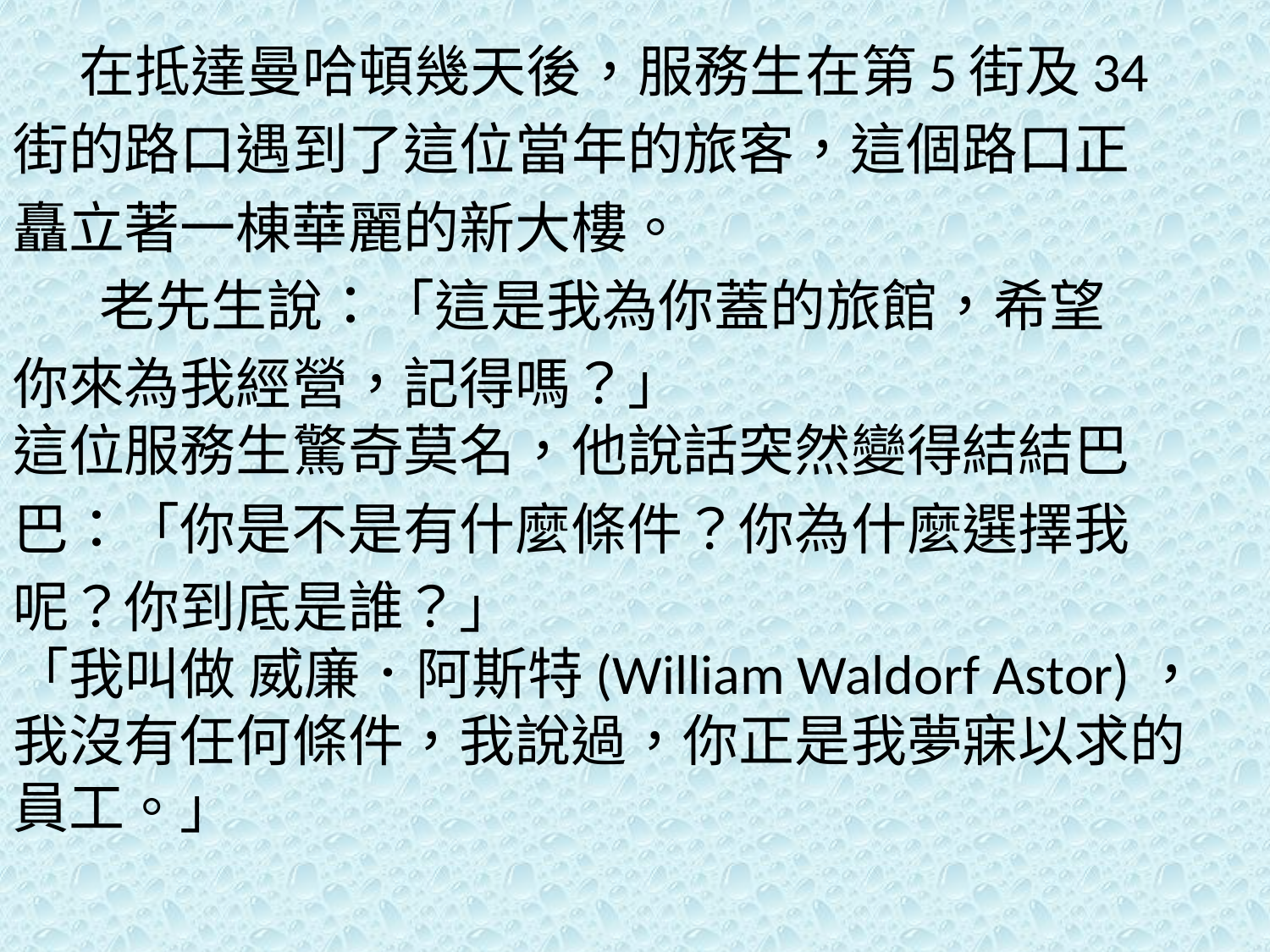

在抵達曼哈頓幾天後，服務生在第5街及34
街的路口遇到了這位當年的旅客，這個路口正
矗立著一棟華麗的新大樓。
      老先生說：「這是我為你蓋的旅館，希望
你來為我經營，記得嗎？」
這位服務生驚奇莫名，他說話突然變得結結巴
巴：「你是不是有什麼條件？你為什麼選擇我
呢？你到底是誰？」
「我叫做 威廉．阿斯特(William Waldorf Astor)，我沒有任何條件，我說過，你正是我夢寐以求的員工。」